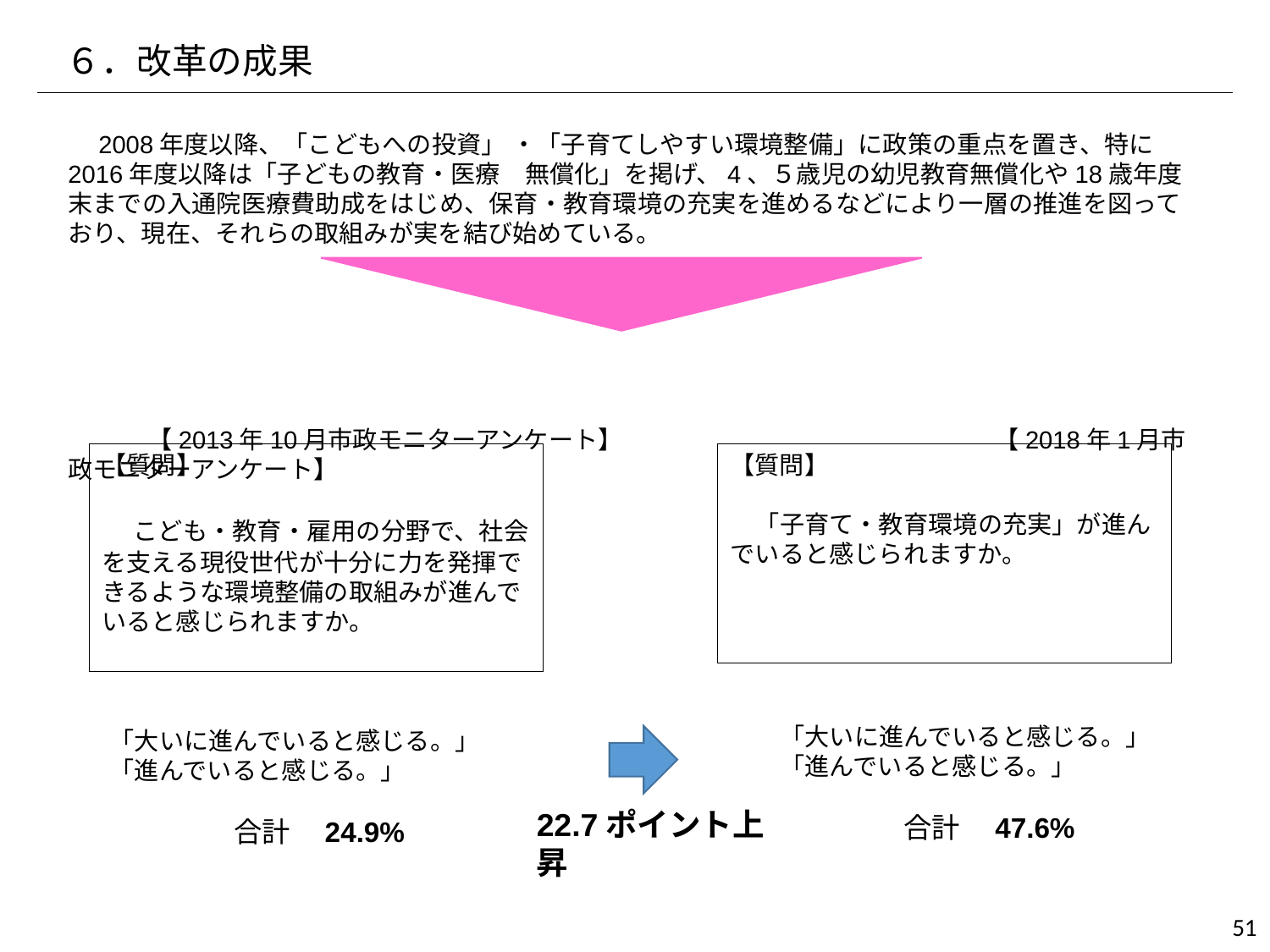

６．改革の成果

　2008年度以降、「こどもへの投資」 ・「子育てしやすい環境整備」に政策の重点を置き、特に2016年度以降は「子どもの教育・医療　無償化」を掲げ、4、５歳児の幼児教育無償化や18歳年度末までの入通院医療費助成をはじめ、保育・教育環境の充実を進めるなどにより一層の推進を図っており、現在、それらの取組みが実を結び始めている。

　　　 【2013年10月市政モニターアンケート】　　　　　　　　　　　　　　　【2018年1月市政モニターアンケート】

【質問】

　こども・教育・雇用の分野で、社会を支える現役世代が十分に力を発揮できるような環境整備の取組みが進んでいると感じられますか。

【質問】

　「子育て・教育環境の充実」が進んでいると感じられますか。

「大いに進んでいると感じる。」
「進んでいると感じる。」

　　　　　合計　47.6%
「大いに進んでいると感じる。」
「進んでいると感じる。」

　　　　　合計　24.9%

22.7ポイント上昇
51